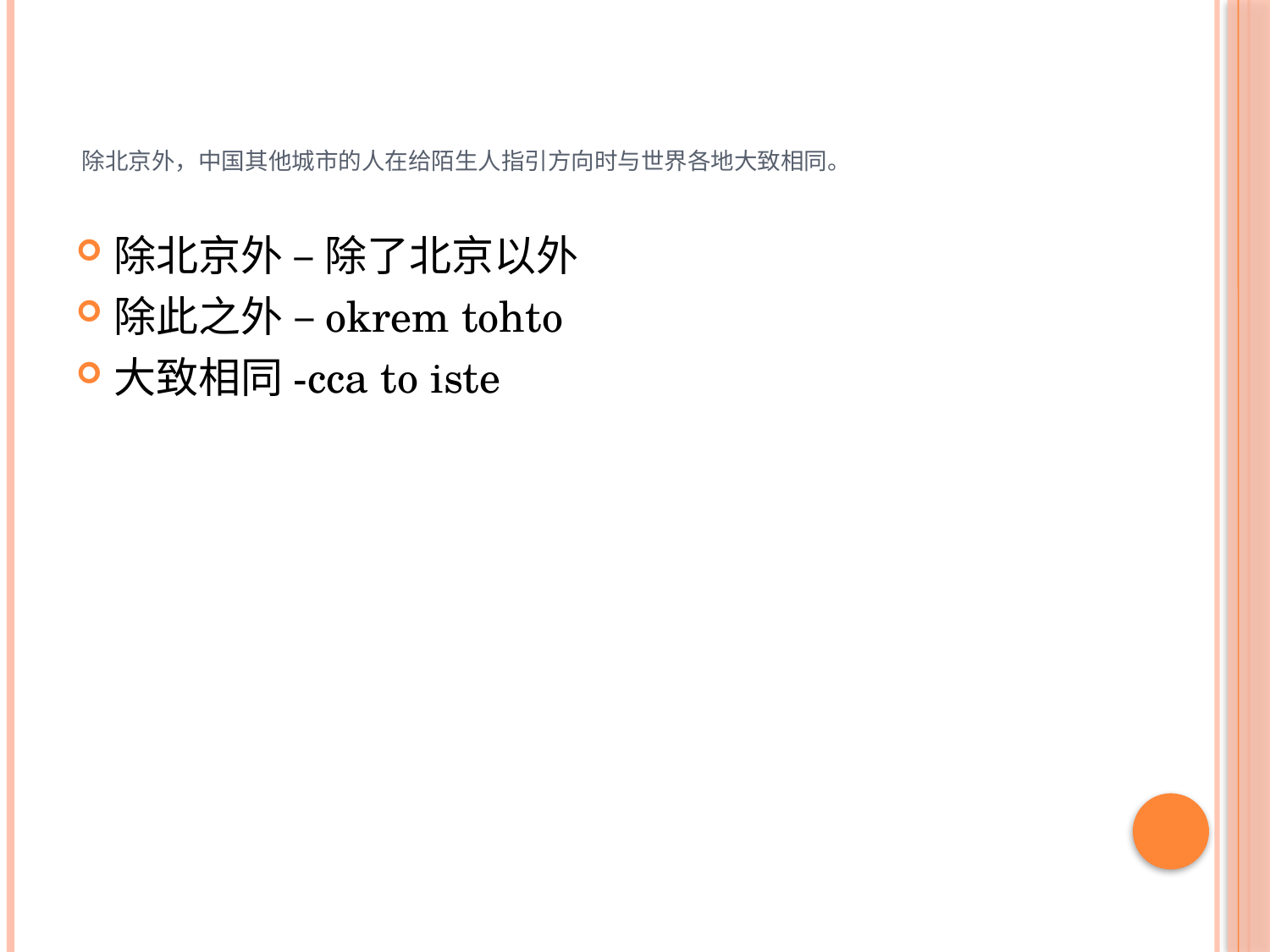

# 除北京外，中国其他城市的人在给陌生人指引方向时与世界各地大致相同。
除北京外 – 除了北京以外
除此之外 –okrem tohto
大致相同-cca to iste